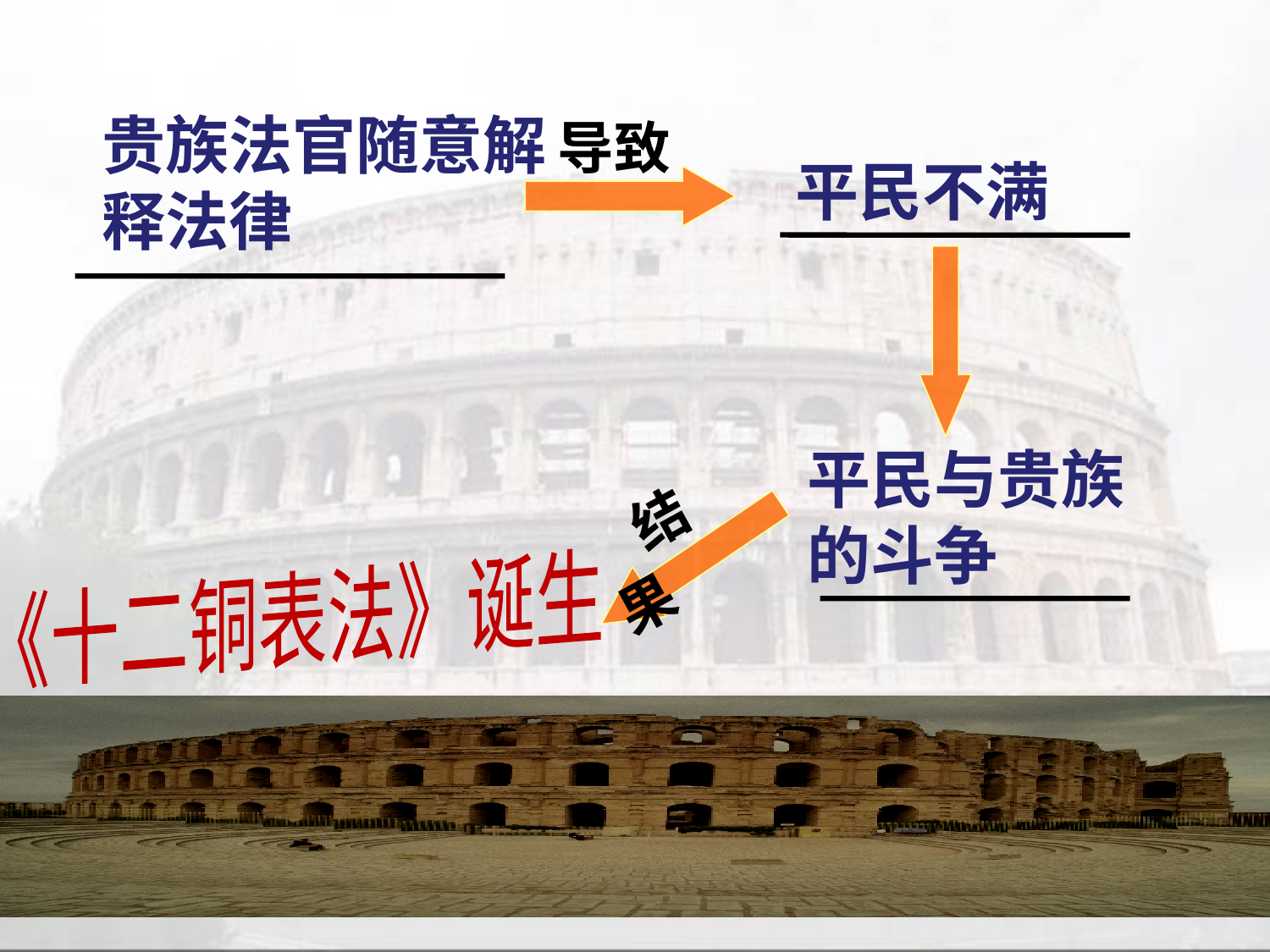

贵族法官随意解释法律
导致
平民不满

平民与贵族的斗争
   结果

《十二铜表法》诞生